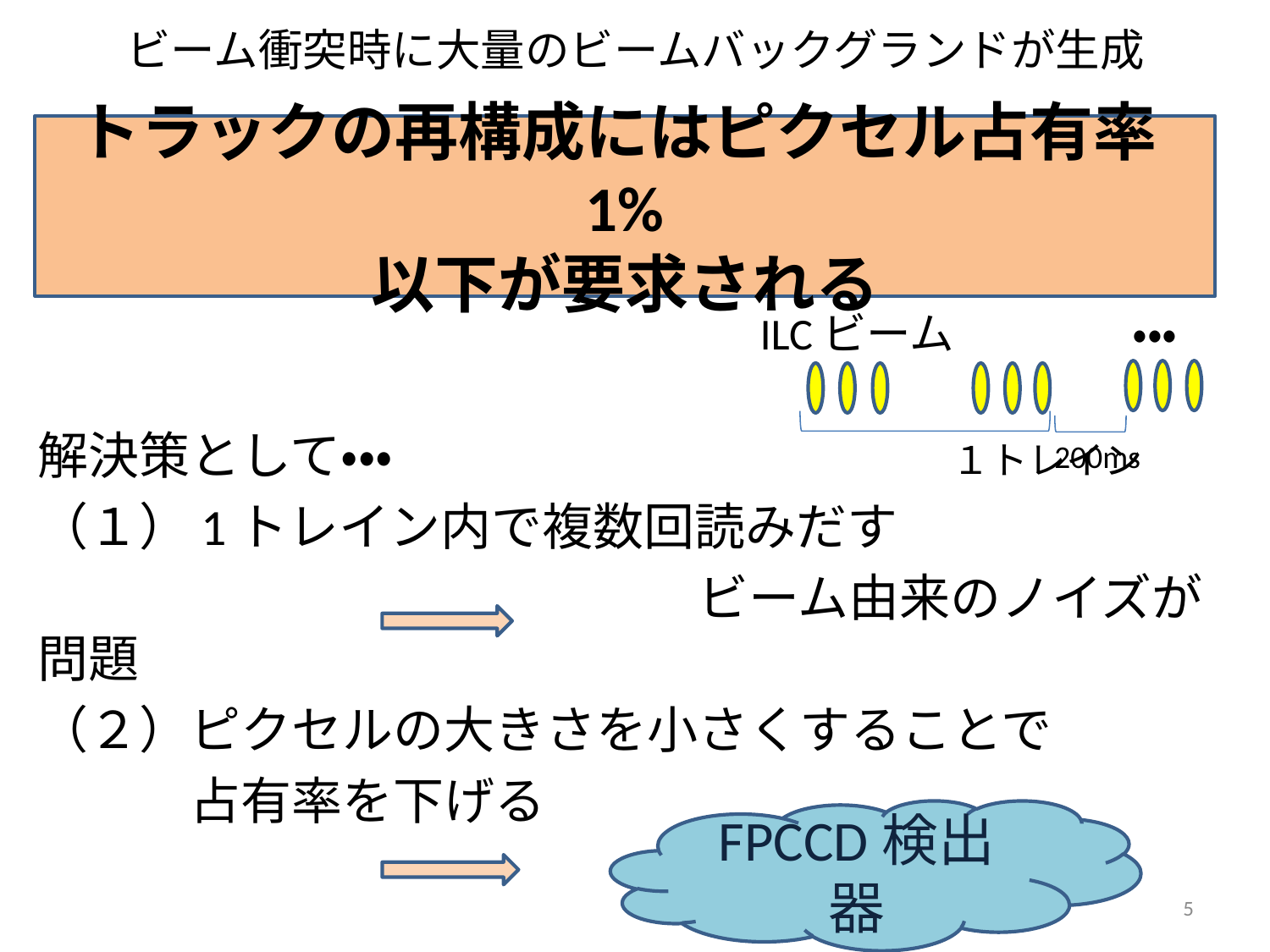

ビーム衝突時に大量のビームバックグランドが生成

　　　　　　　　　　　　　　ILCビーム　　　　・・・
解決策として・・・　　　　　　　　　　　１トレイン
（１）1トレイン内で複数回読みだす
　　　　　　　　　　　　　ビーム由来のノイズが問題
（２）ピクセルの大きさを小さくすることで
　　　占有率を下げる

トラックの再構成にはピクセル占有率1%
以下が要求される

200ms

FPCCD検出器

5